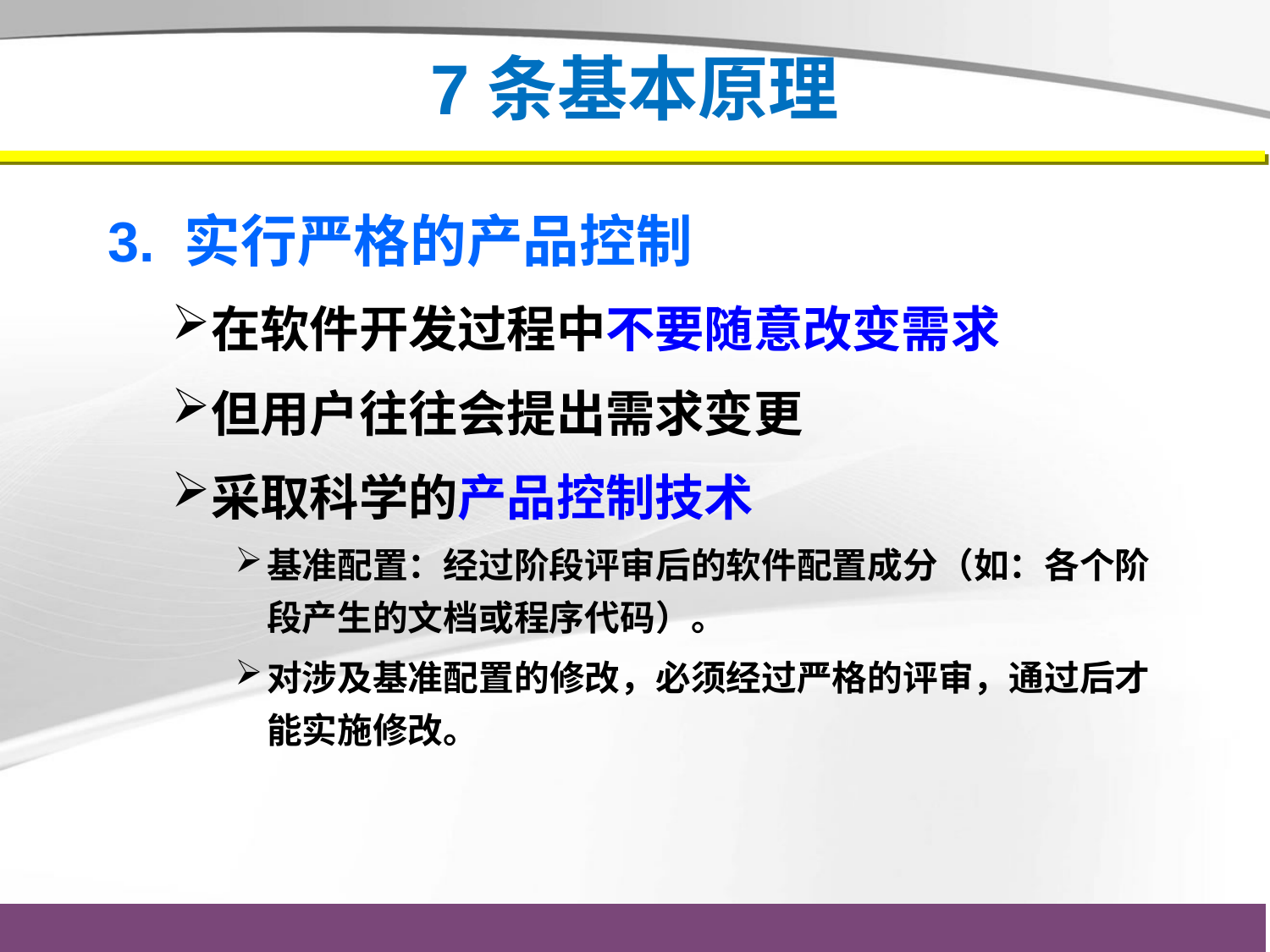

# 7条基本原理
3. 实行严格的产品控制
在软件开发过程中不要随意改变需求
但用户往往会提出需求变更
采取科学的产品控制技术
基准配置：经过阶段评审后的软件配置成分（如：各个阶段产生的文档或程序代码）。
对涉及基准配置的修改，必须经过严格的评审，通过后才能实施修改。